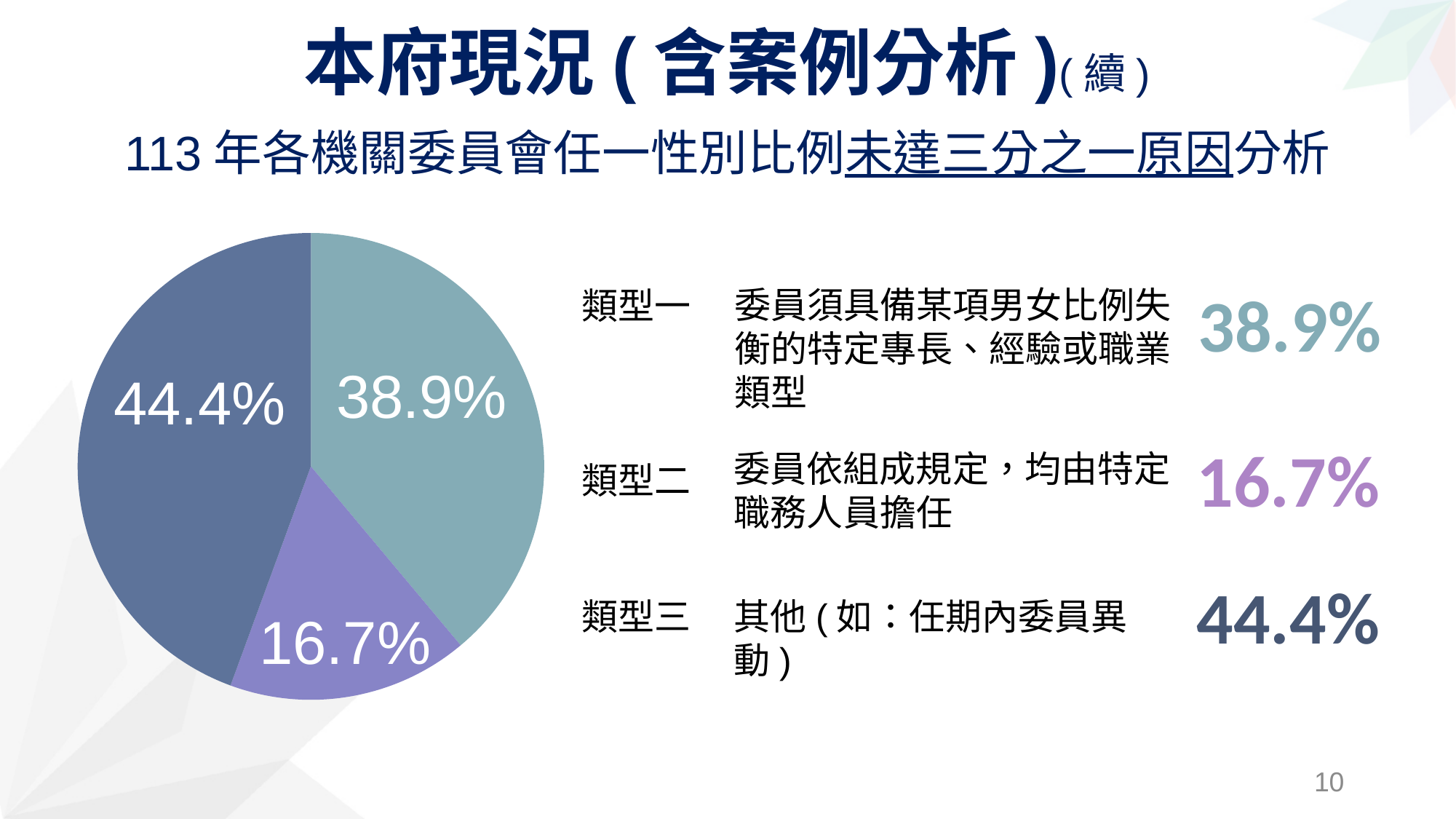

本府現況(含案例分析)(續)
113年各機關委員會任一性別比例未達三分之一原因分析

### Chart

| Category | 109年本府各機關委員會委員任一性別比例未達三分之一原因
 |
|---|---|
| 委員須具備某項男女比例失衡的特定專長、經驗或職業類型 | 0.389 |
| 委員依組成規定，均由特定職務人員擔任 | 0.167 |
| 其他(任期內委員異動) | 0.444 |
44.4%
16.7%
38.9%
委員須具備某項男女比例失衡的特定專長、經驗或職業類型
16.7%
委員依組成規定，均由特定職務人員擔任
44.4%
其他(如：任期內委員異動)
類型一
類型二
類型三
10